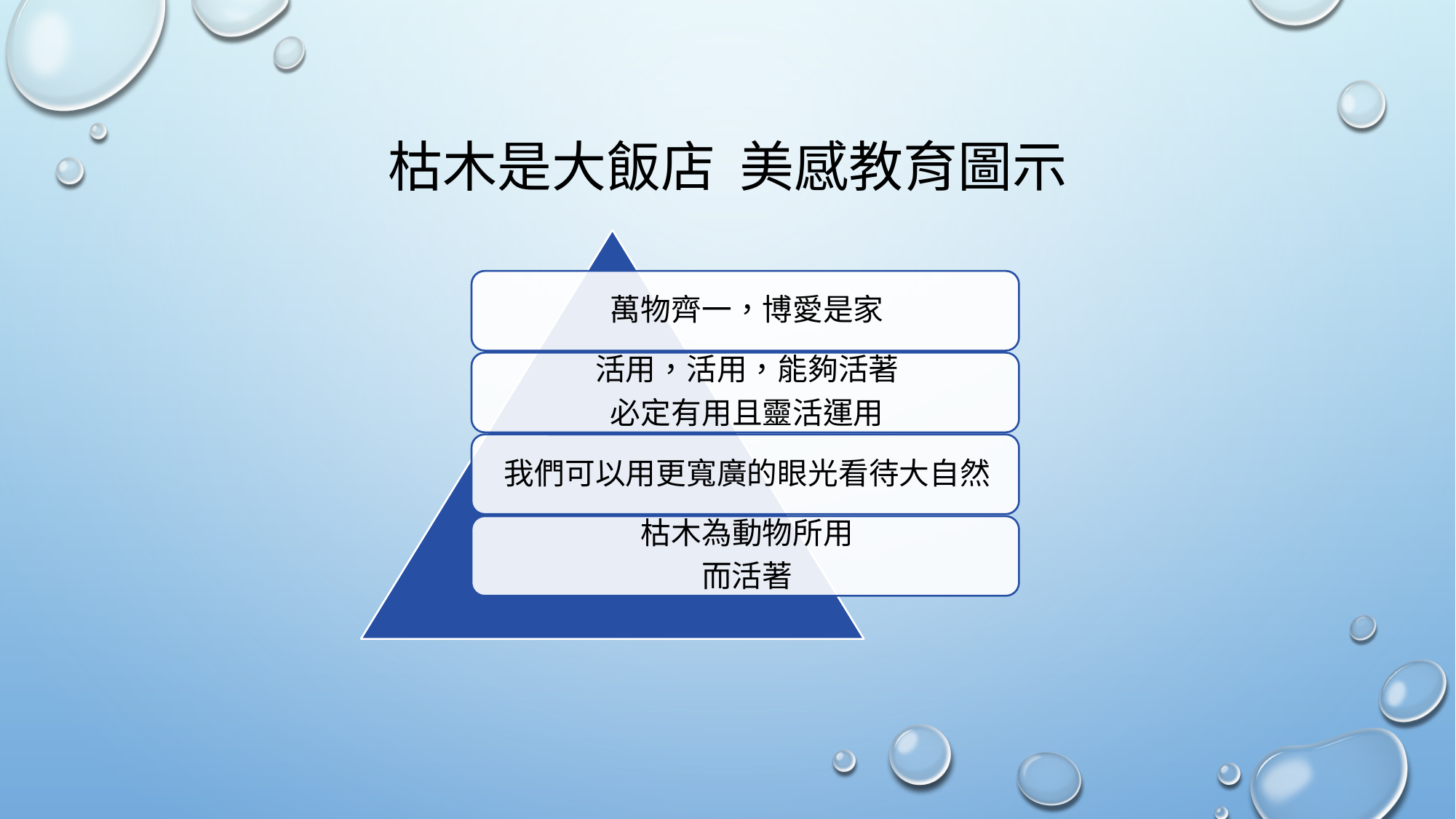

# 枯木是大飯店  美感教育圖示
萬物齊一，博愛是家
活用，活用，能夠活著
必定有用且靈活運用
我們可以用更寬廣的眼光看待大自然
枯木為動物所用
而活著